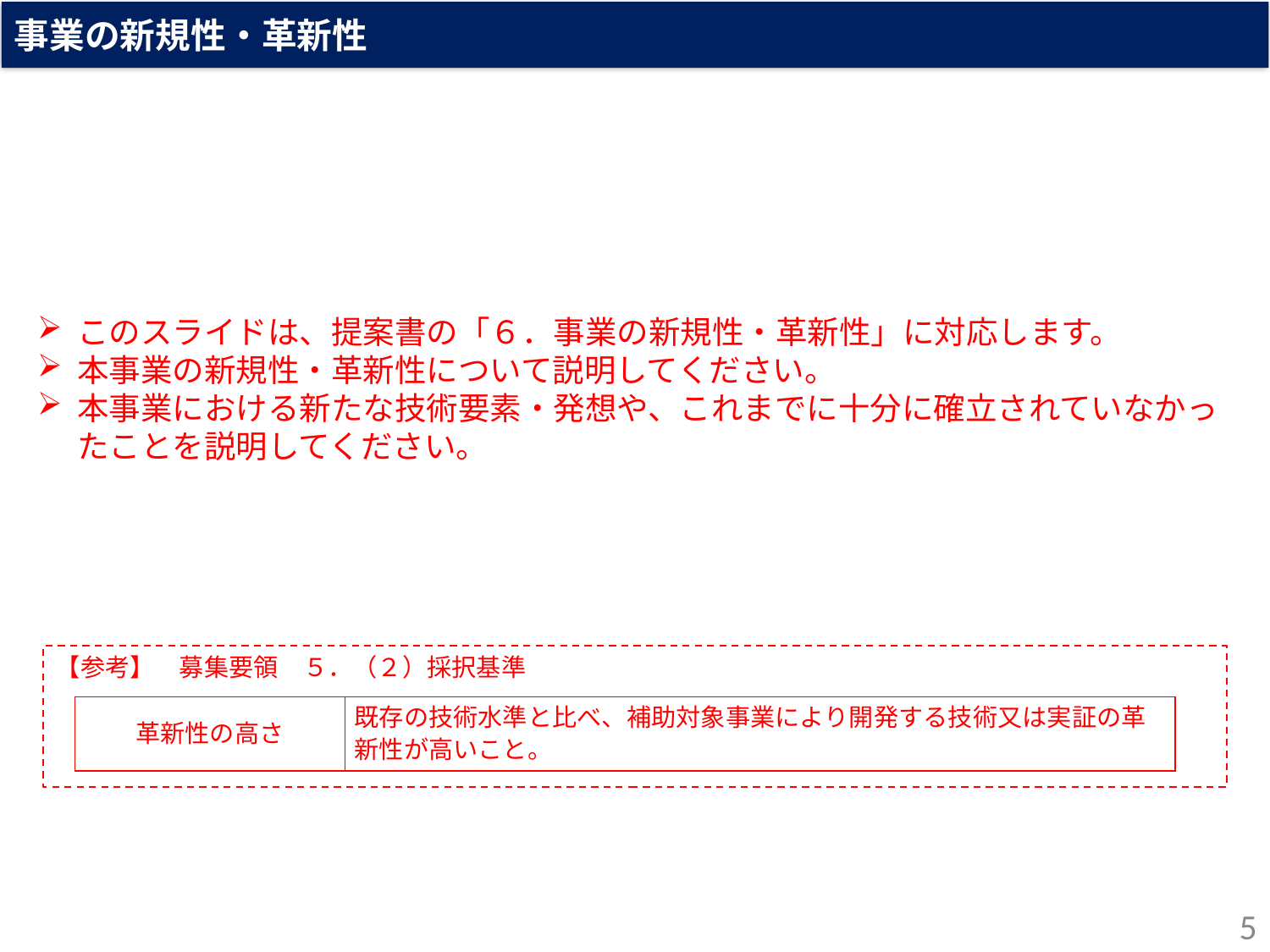

事業の新規性・革新性
このスライドは、提案書の「６．事業の新規性・革新性」に対応します。
本事業の新規性・革新性について説明してください。
本事業における新たな技術要素・発想や、これまでに十分に確立されていなかったことを説明してください。
【参考】　募集要領　５．（２）採択基準
| 革新性の高さ | 既存の技術水準と比べ、補助対象事業により開発する技術又は実証の革新性が高いこと。 |
| --- | --- |
5